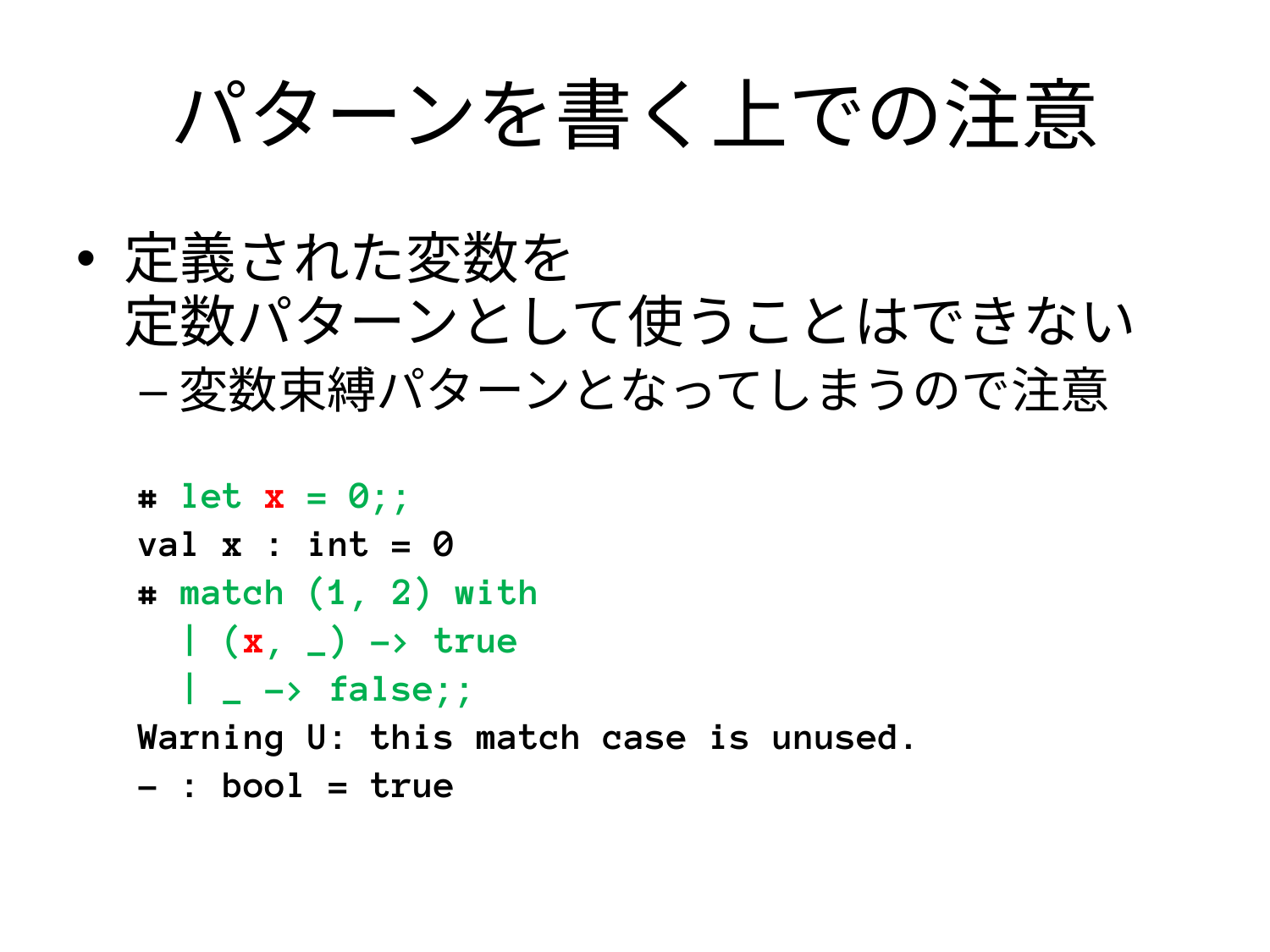

# パターンを書く上での注意
定義された変数を
定数パターンとして使うことはできない
変数束縛パターンとなってしまうので注意

# let x = 0;;
val x : int = 0
# match (1, 2) with
  | (x, _) -> true
  | _ -> false;;
Warning U: this match case is unused.
- : bool = true